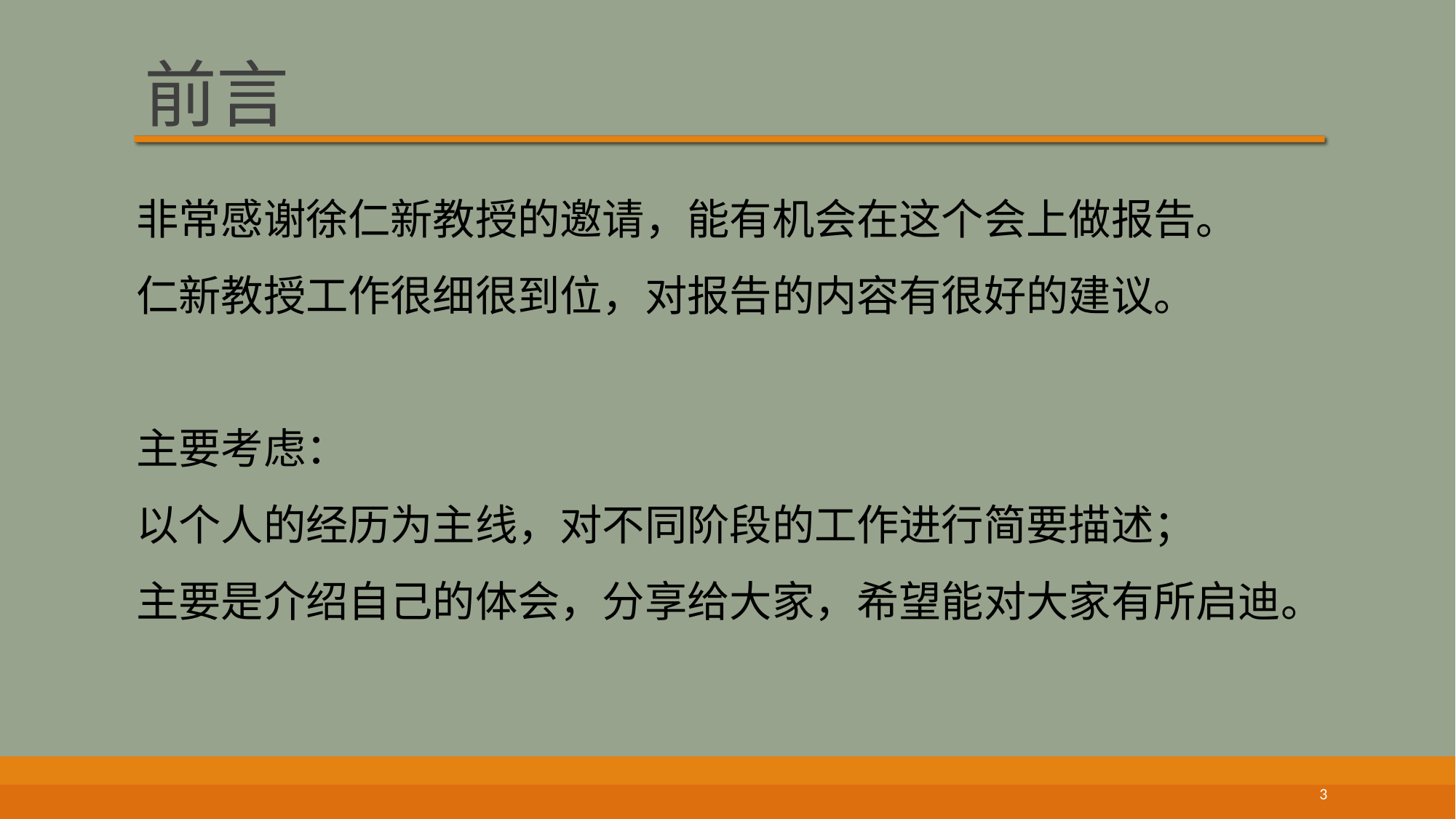

# 前言
非常感谢徐仁新教授的邀请，能有机会在这个会上做报告。
仁新教授工作很细很到位，对报告的内容有很好的建议。

主要考虑：
以个人的经历为主线，对不同阶段的工作进行简要描述；
主要是介绍自己的体会，分享给大家，希望能对大家有所启迪。
3